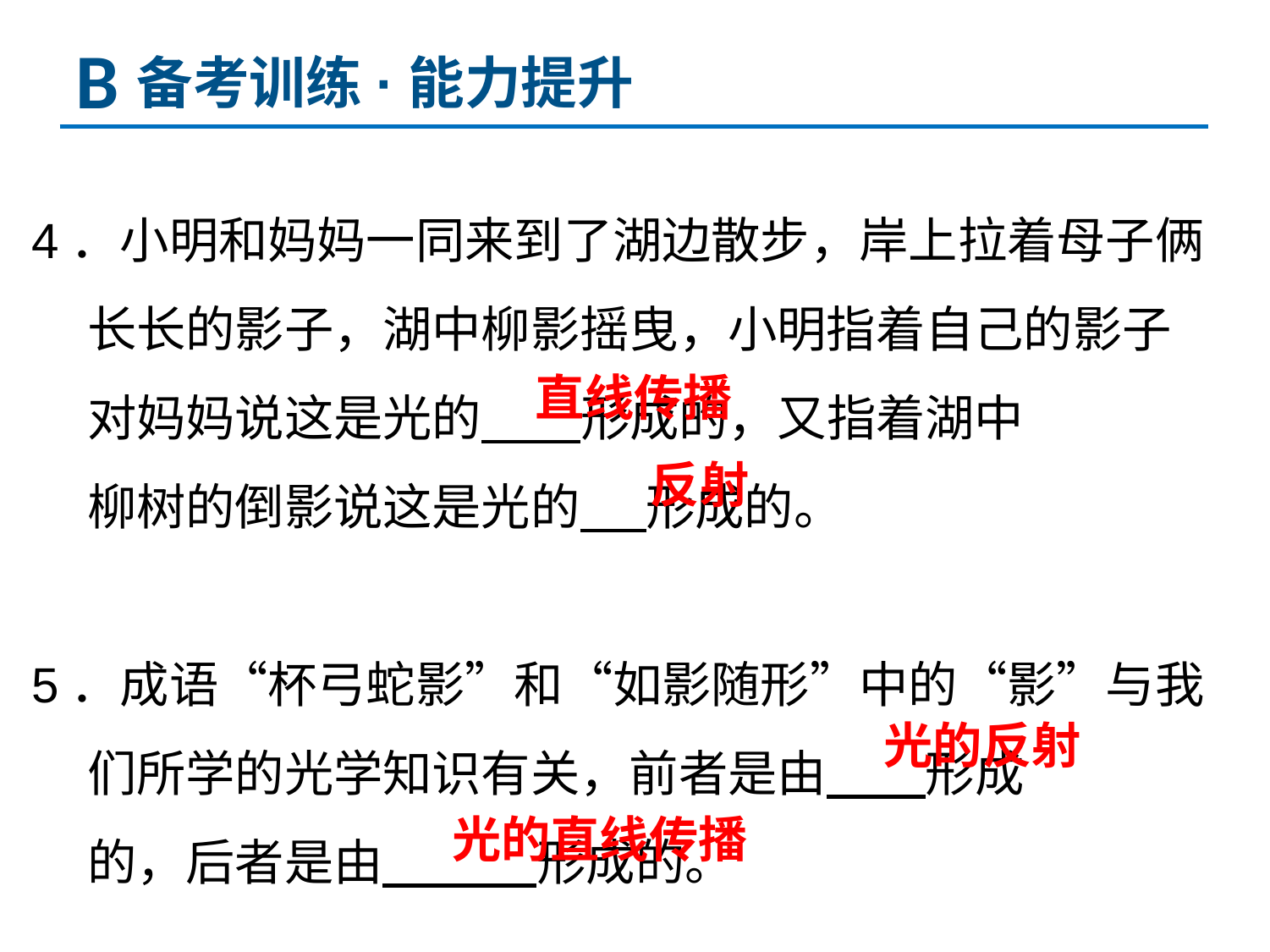

B
备考训练·能力提升
4．小明和妈妈一同来到了湖边散步，岸上拉着母子俩
    长长的影子，湖中柳影摇曳，小明指着自己的影子
    对妈妈说这是光的         形成的，又指着湖中
    柳树的倒影说这是光的      形成的。

5．成语“杯弓蛇影”和“如影随形”中的“影”与我
    们所学的光学知识有关，前者是由         形成
    的，后者是由              形成的。
直线传播
反射
光的反射
光的直线传播